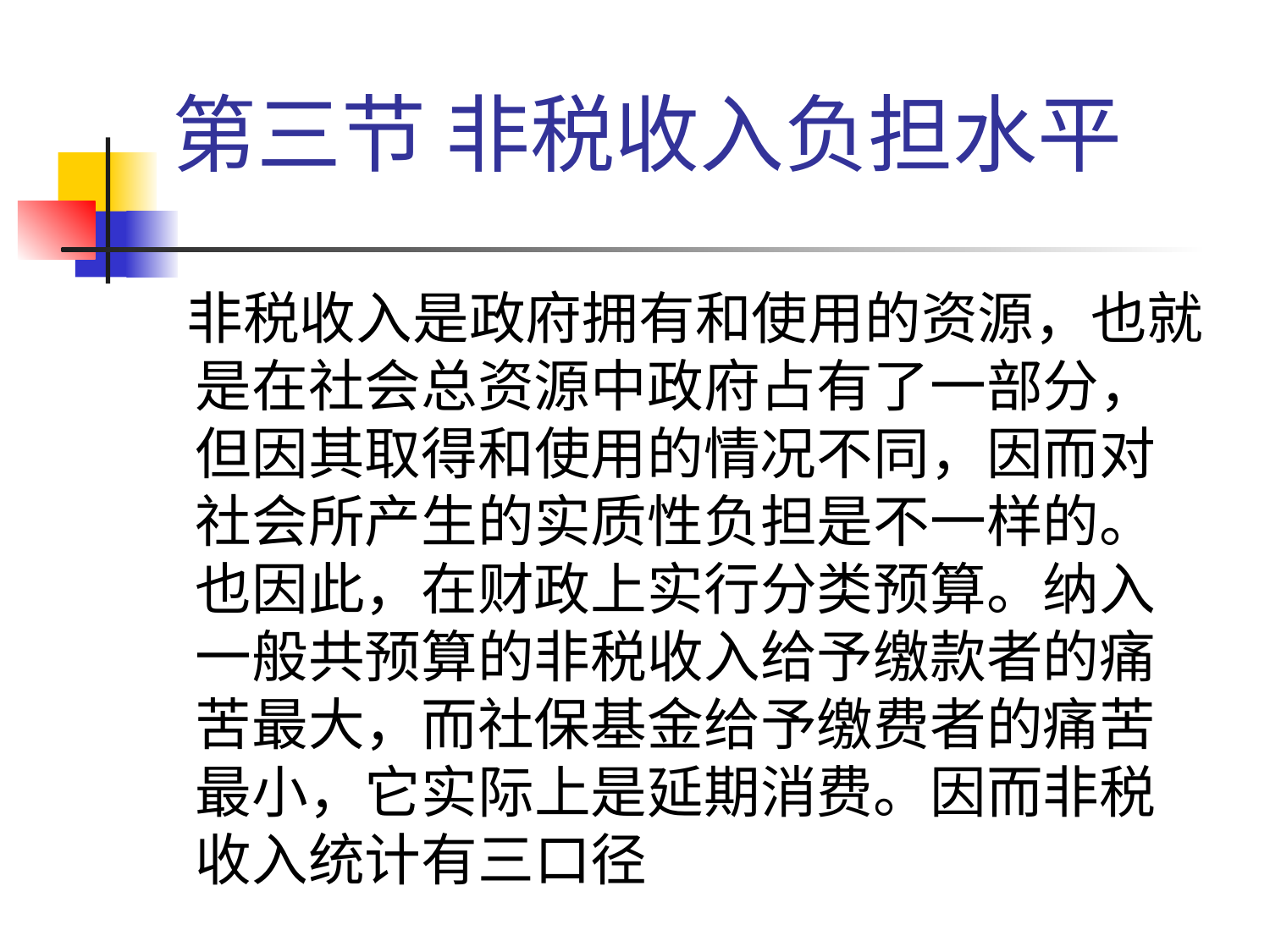

第三节 非税收入负担水平
  非税收入是政府拥有和使用的资源，也就是在社会总资源中政府占有了一部分，但因其取得和使用的情况不同，因而对社会所产生的实质性负担是不一样的。也因此，在财政上实行分类预算。纳入一般共预算的非税收入给予缴款者的痛苦最大，而社保基金给予缴费者的痛苦最小，它实际上是延期消费。因而非税收入统计有三口径